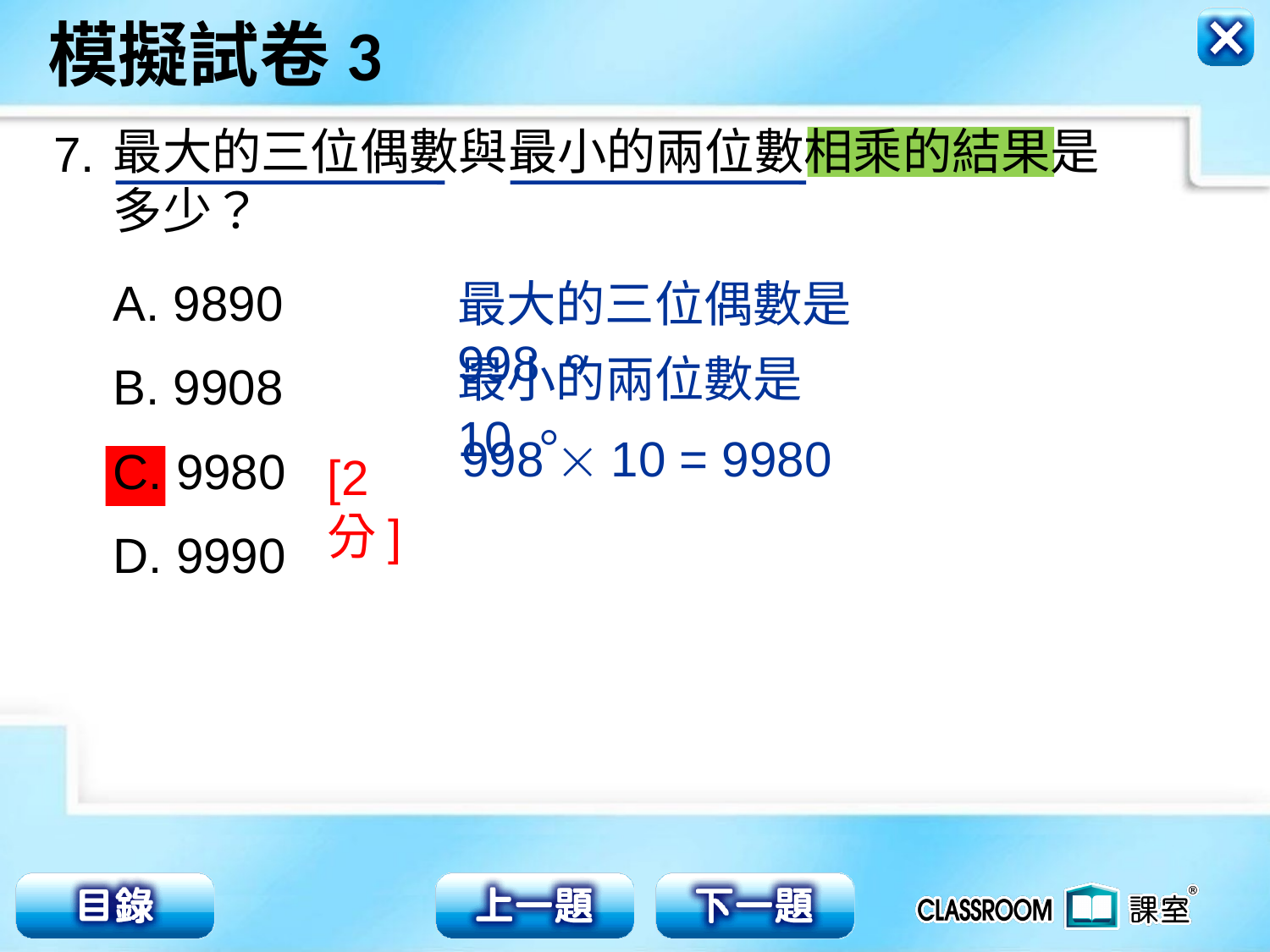

最大的三位偶數與最小的兩位數相乘的結果是多少？
7.

最大的三位偶數是998。
A. 9890
B. 9908
C. 9980
D. 9990
最小的兩位數是10。
998 × 10 = 9980
[2分]